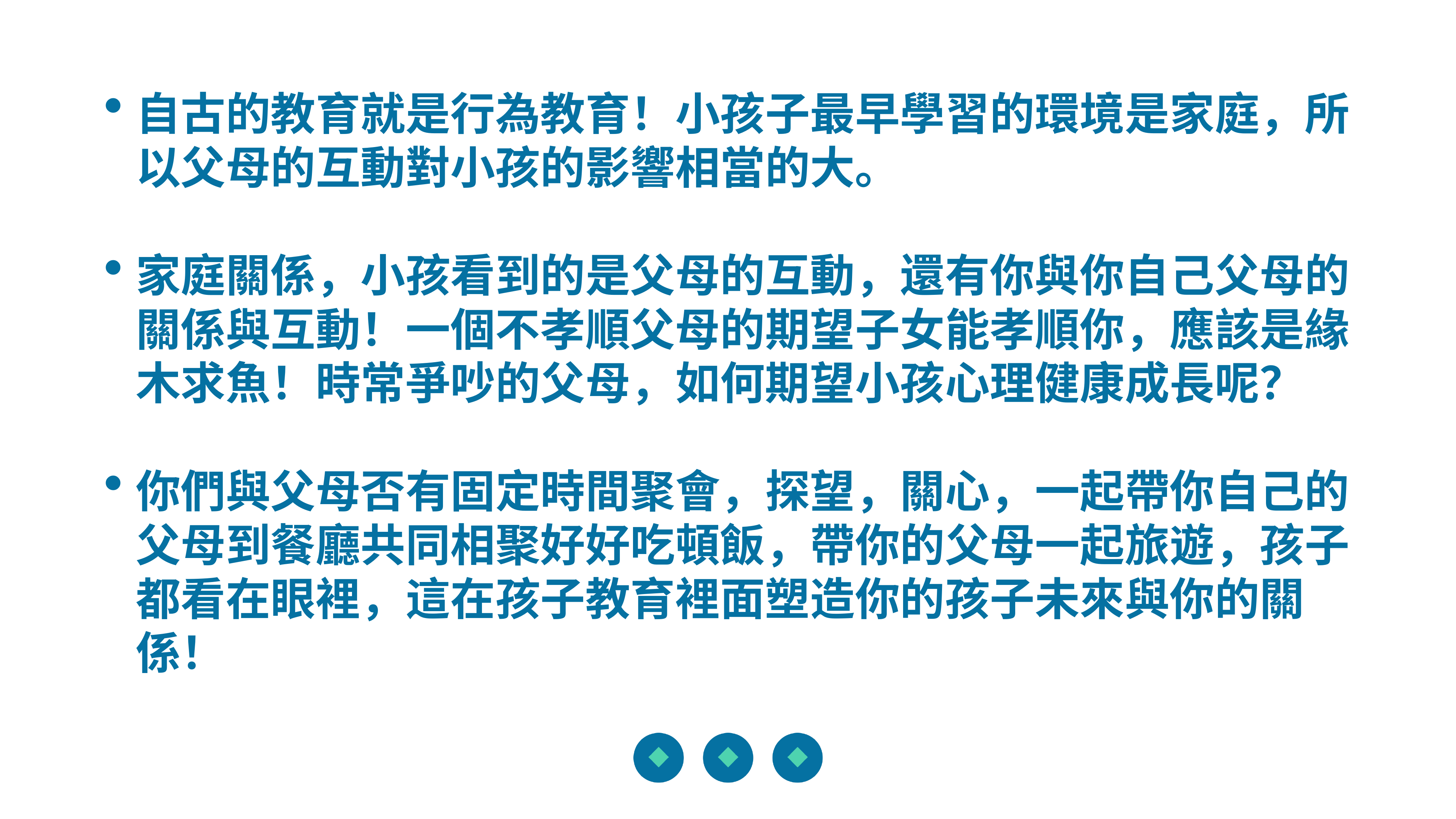

自古的教育就是行為教育！小孩子最早學習的環境是家庭，所以父母的互動對小孩的影響相當的大。

家庭關係，小孩看到的是父母的互動，還有你與你自己父母的關係與互動！一個不孝順父母的期望子女能孝順你，應該是緣木求魚！時常爭吵的父母，如何期望小孩心理健康成長呢？

你們與父母否有固定時間聚會，探望，關心，一起帶你自己的父母到餐廳共同相聚好好吃頓飯，帶你的父母一起旅遊，孩子都看在眼裡，這在孩子教育裡面塑造你的孩子未來與你的關係！